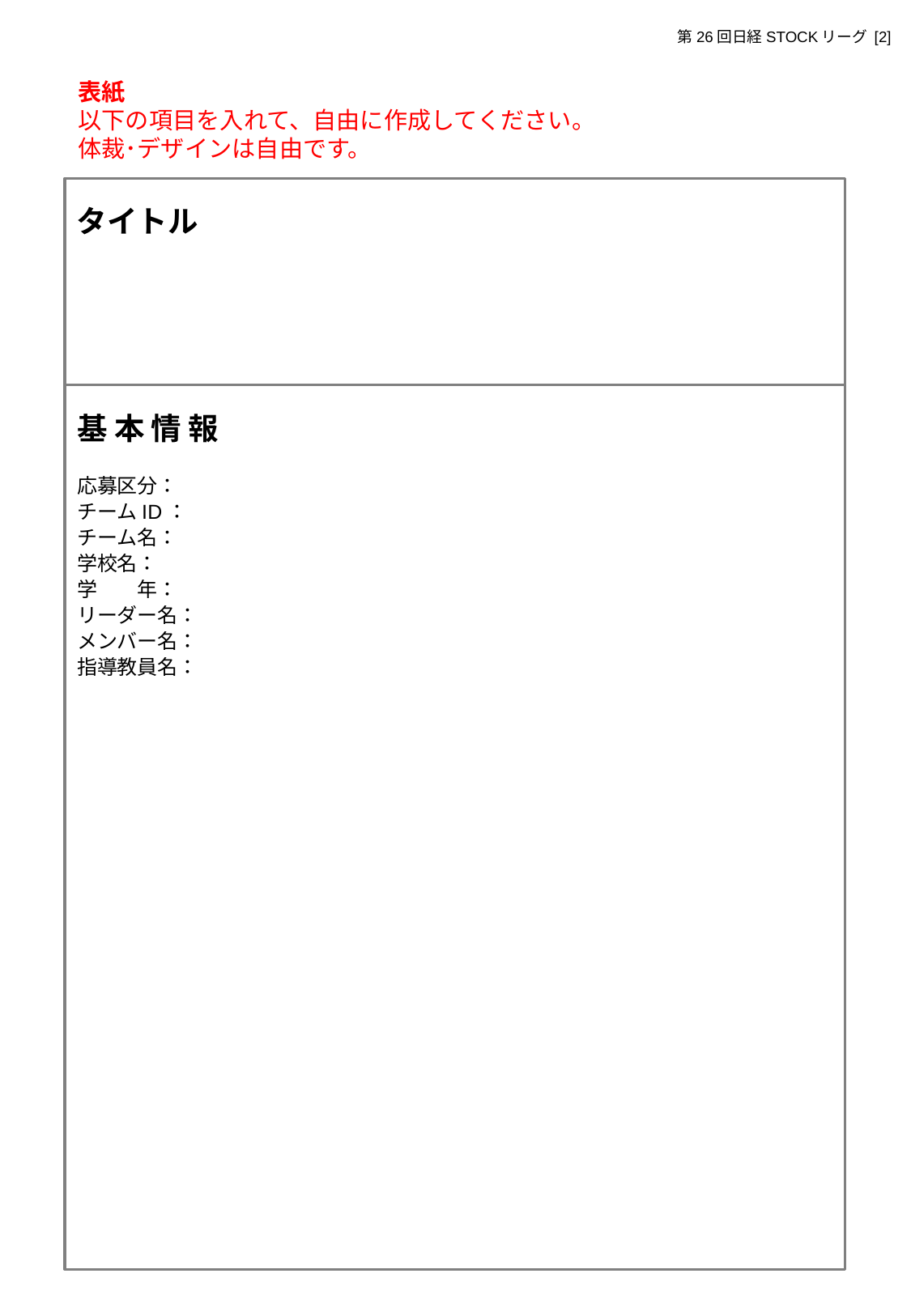

表紙
以下の項目を入れて、自由に作成してください。
体裁･デザインは自由です。
タイトル
基 本 情 報

応募区分：
チームID：
チーム名：
学校名：
学　　年：
リーダー名：
メンバー名：
指導教員名：